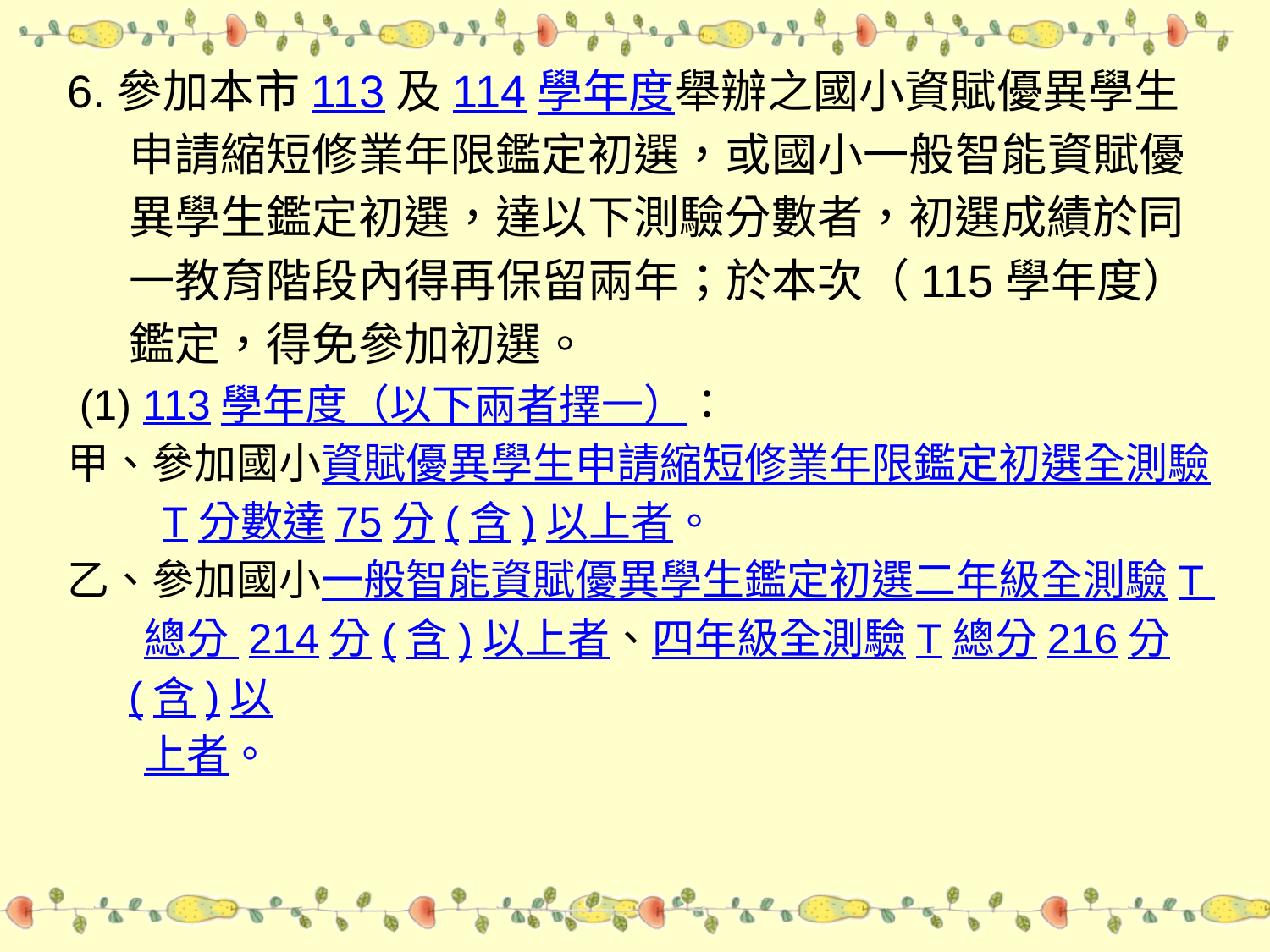

6.參加本市113及114學年度舉辦之國小資賦優異學生申請縮短修業年限鑑定初選，或國小一般智能資賦優異學生鑑定初選，達以下測驗分數者，初選成績於同一教育階段內得再保留兩年；於本次（115學年度）鑑定，得免參加初選。
 (1) 113學年度（以下兩者擇一）：
甲、參加國小資賦優異學生申請縮短修業年限鑑定初選全測驗
        T分數達75分(含)以上者。
乙、參加國小一般智能資賦優異學生鑑定初選二年級全測驗T
       總分 214分(含)以上者、四年級全測驗T總分216分(含)以
       上者。